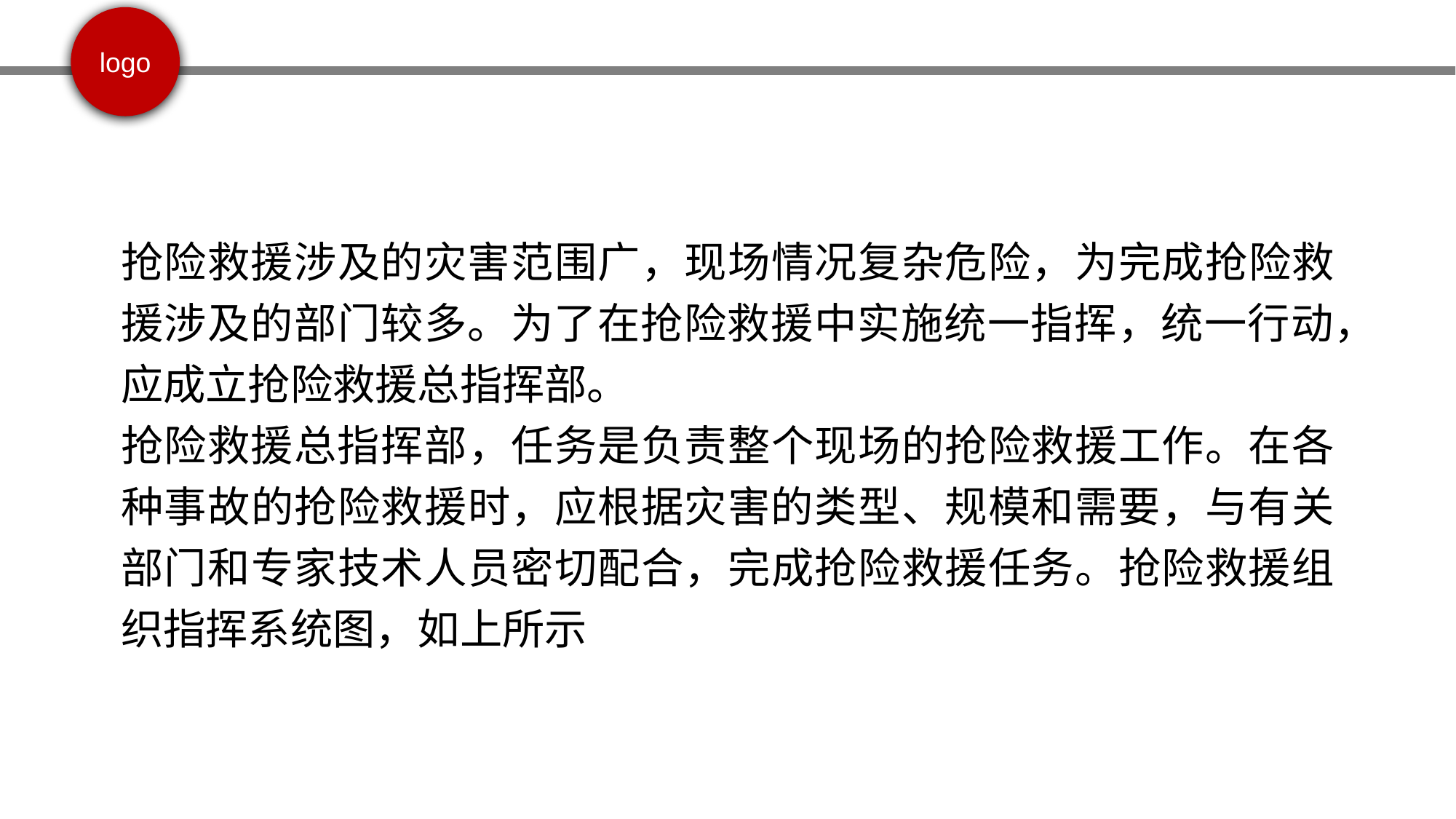

抢险救援涉及的灾害范围广，现场情况复杂危险，为完成抢险救 援涉及的部门较多。为了在抢险救援中实施统一指挥，统一行动，应成立抢险救援总指挥部。
抢险救援总指挥部，任务是负责整个现场的抢险救援工作。在各种事故的抢险救援时，应根据灾害的类型、规模和需要，与有关部门和专家技术人员密切配合，完成抢险救援任务。抢险救援组织指挥系统图，如上所示